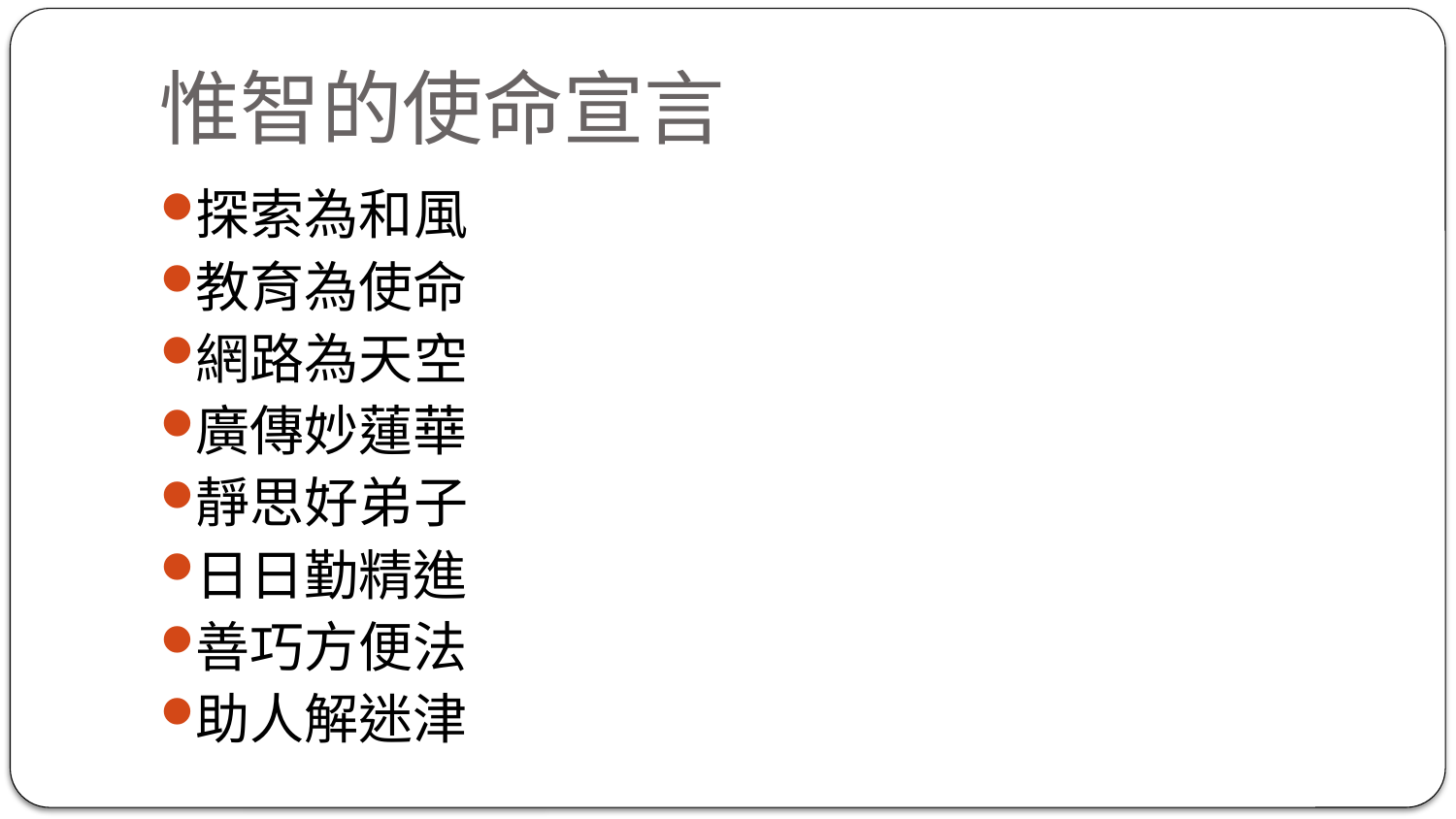

# 惟智的使命宣言
探索為和風
教育為使命
網路為天空
廣傳妙蓮華
靜思好弟子
日日勤精進
善巧方便法
助人解迷津